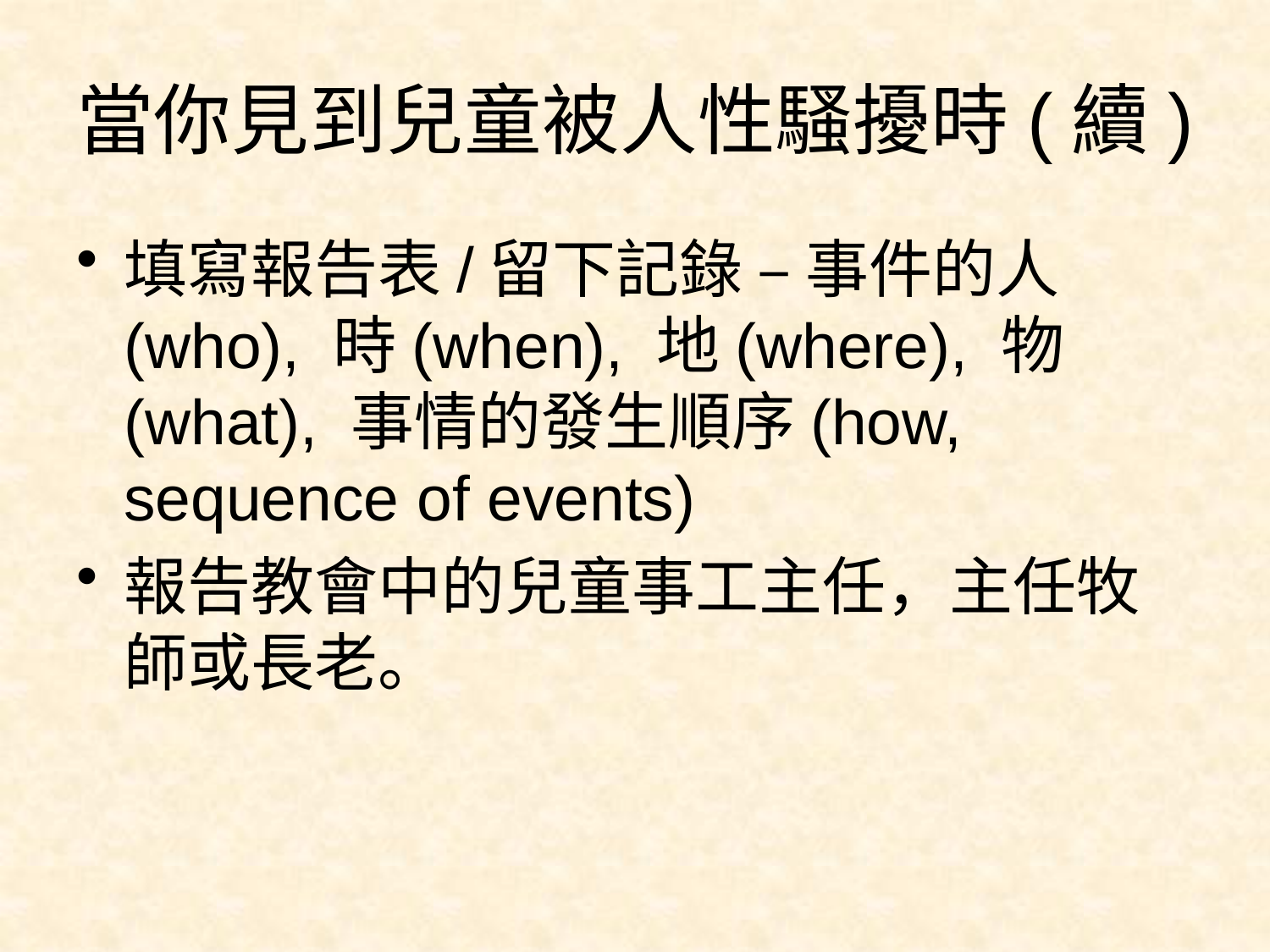

# 當你見到兒童被人性騷擾時(續)
填寫報告表/留下記錄 – 事件的人(who), 時(when), 地(where), 物(what), 事情的發生順序(how, sequence of events)
報告教會中的兒童事工主任，主任牧師或長老。